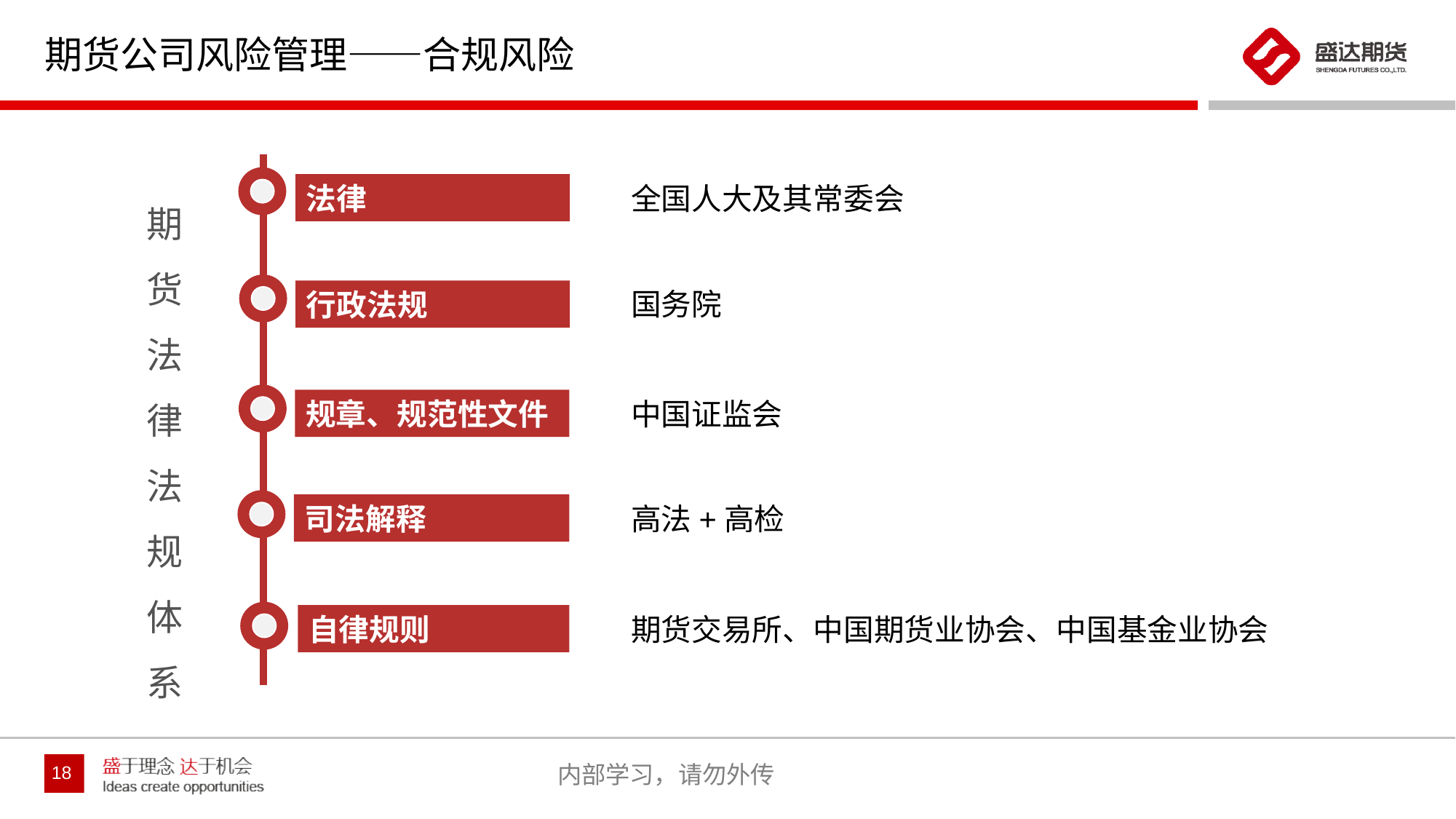

# 期货公司风险管理——合规风险

期
货
法
律
法
规
体
系
法律
全国人大及其常委会

国务院
行政法规

规章、规范性文件
中国证监会

司法解释
高法+高检

自律规则
期货交易所、中国期货业协会、中国基金业协会